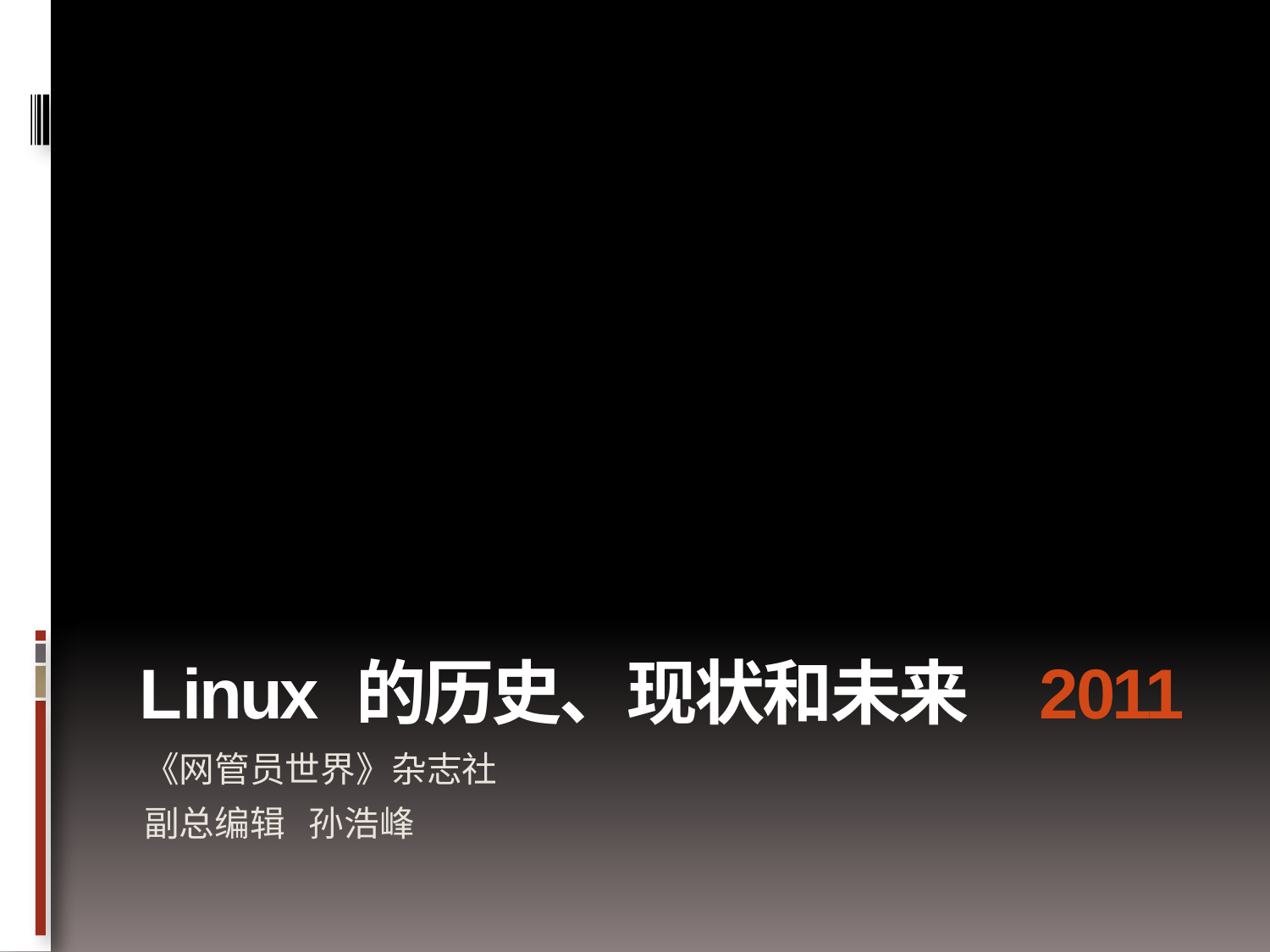

# Linux 的历史、现状和未来    2011
《网管员世界》杂志社
副总编辑   孙浩峰